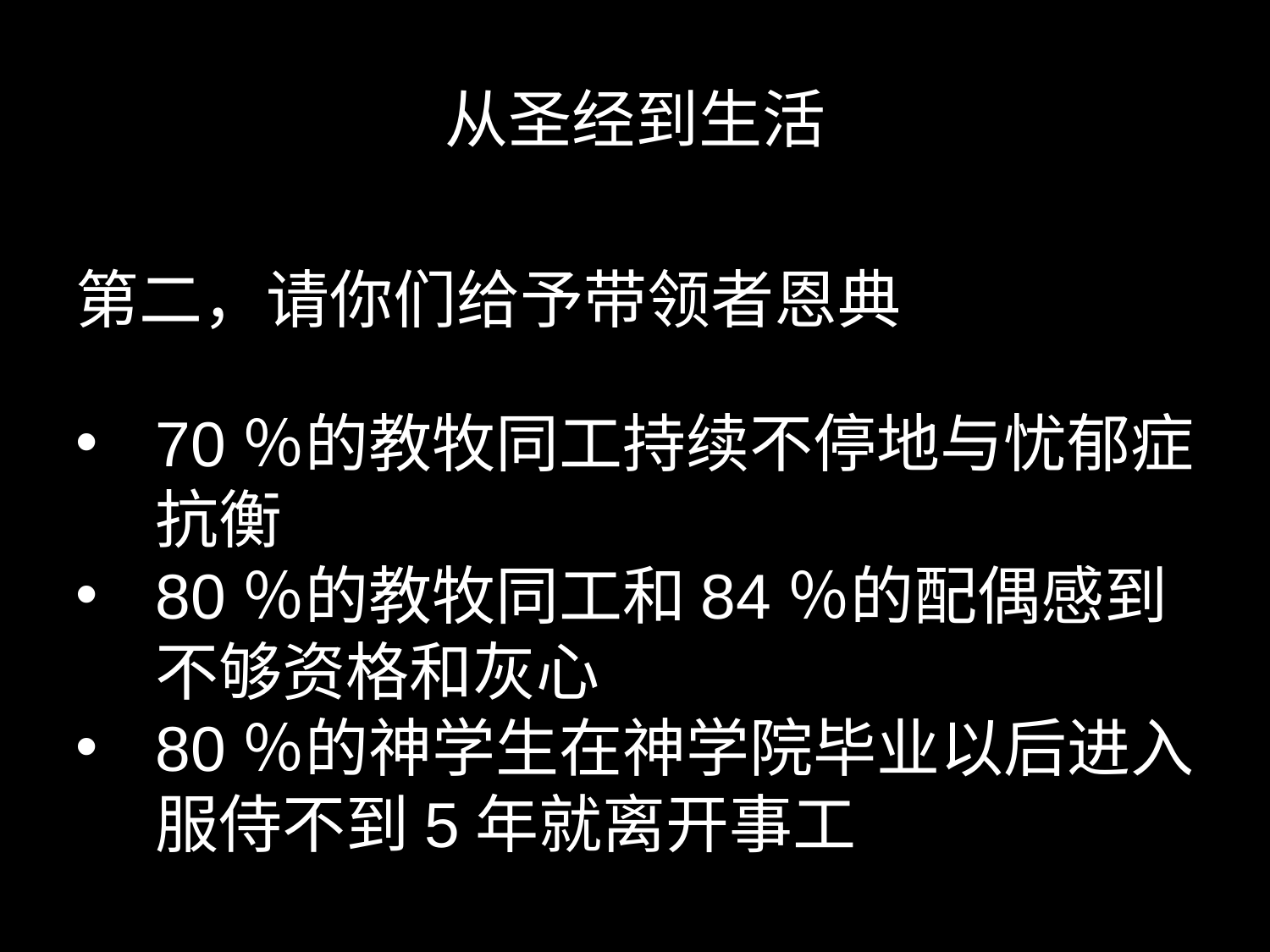

# 从圣经到生活
第二，请你们给予带领者恩典

70％的教牧同工持续不停地与忧郁症抗衡
80％的教牧同工和84％的配偶感到不够资格和灰心
80％的神学生在神学院毕业以后进入服侍不到5年就离开事工